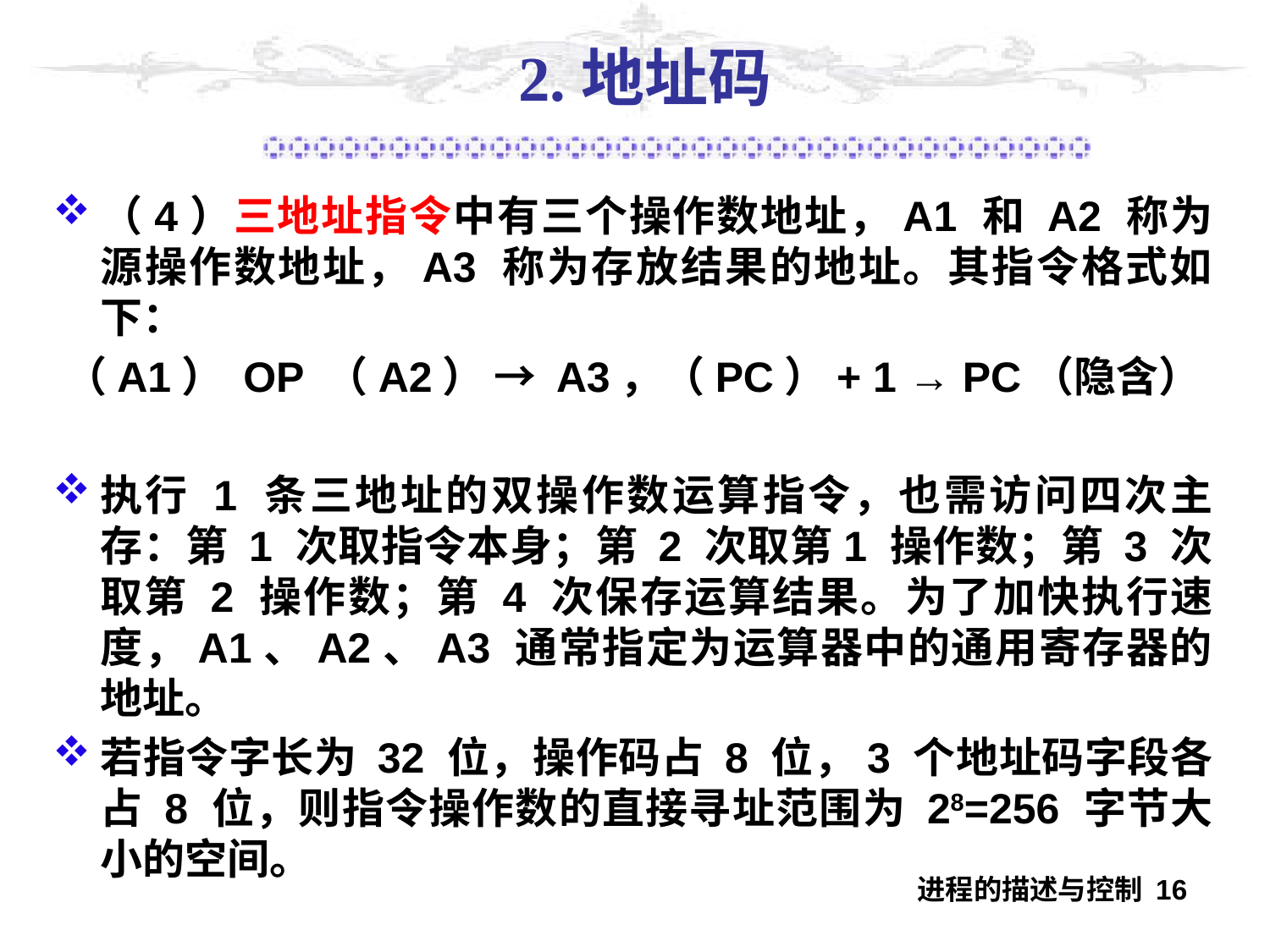

#
2.地址码
（4）三地址指令中有三个操作数地址，A1 和 A2 称为源操作数地址，A3 称为存放结果的地址。其指令格式如下：
（A1） OP （A2） → A3，（PC）+ 1 → PC（隐含）

执行 1 条三地址的双操作数运算指令，也需访问四次主存：第 1 次取指令本身；第 2 次取第1 操作数；第 3 次取第 2 操作数；第 4 次保存运算结果。为了加快执行速度，A1、A2、A3 通常指定为运算器中的通用寄存器的地址。
若指令字长为 32 位，操作码占 8 位，3 个地址码字段各占 8 位，则指令操作数的直接寻址范围为 28=256 字节大小的空间。